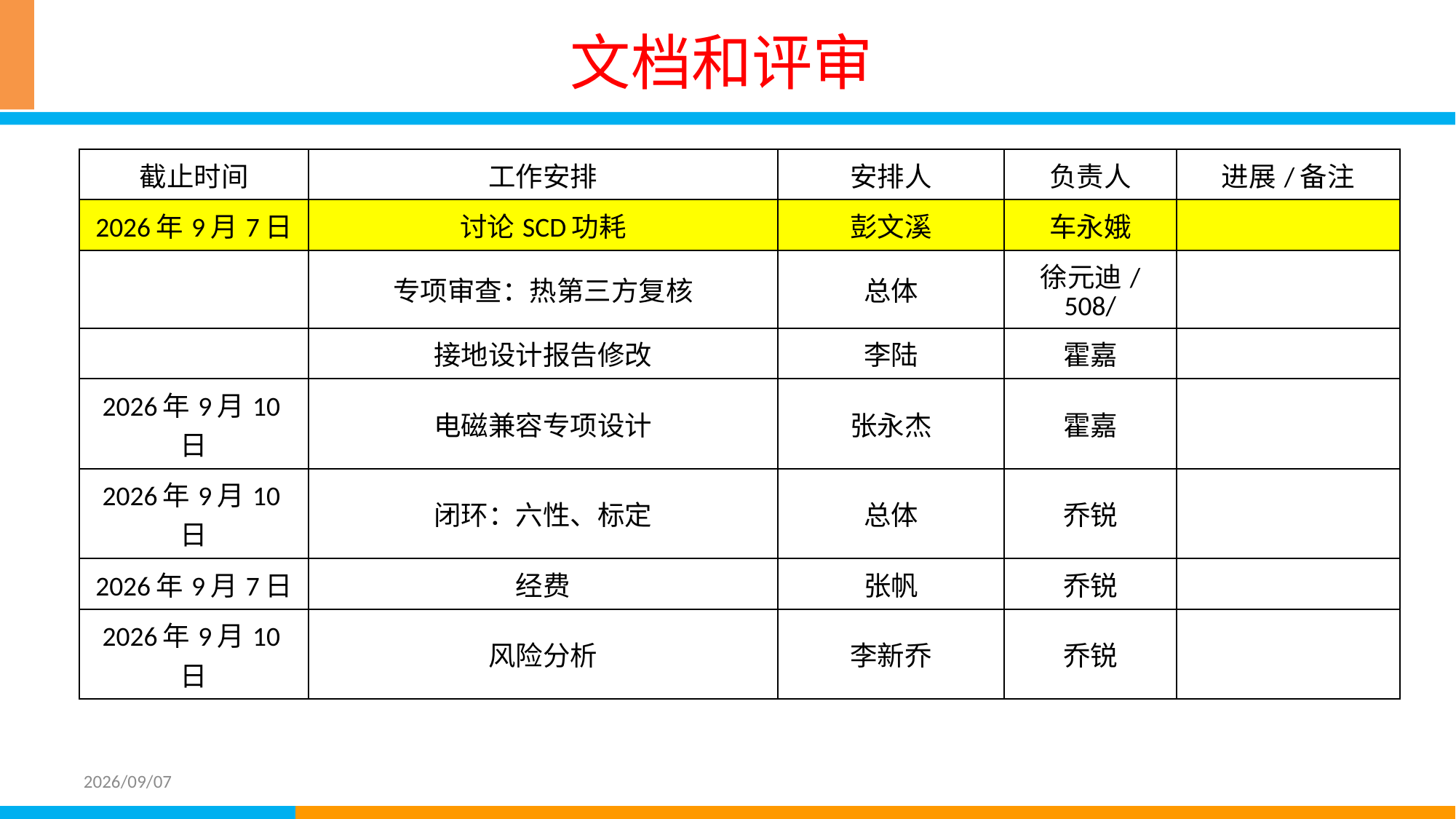

# 文档和评审
| 截止时间 | 工作安排 | 安排人 | 负责人 | 进展/备注 |
| --- | --- | --- | --- | --- |
| 2026年9月7日 | 讨论SCD功耗 | 彭文溪 | 车永娥 |  |
|  | 专项审查：热第三方复核 | 总体 | 徐元迪/508/ |  |
|  | 接地设计报告修改 | 李陆 | 霍嘉 |  |
| 2026年9月10日 | 电磁兼容专项设计 | 张永杰 | 霍嘉 |  |
| 2026年9月10日 | 闭环：六性、标定 | 总体 | 乔锐 |  |
| 2026年9月7日 | 经费 | 张帆 | 乔锐 |  |
| 2026年9月10日 | 风险分析 | 李新乔 | 乔锐 |  |
2026/09/07